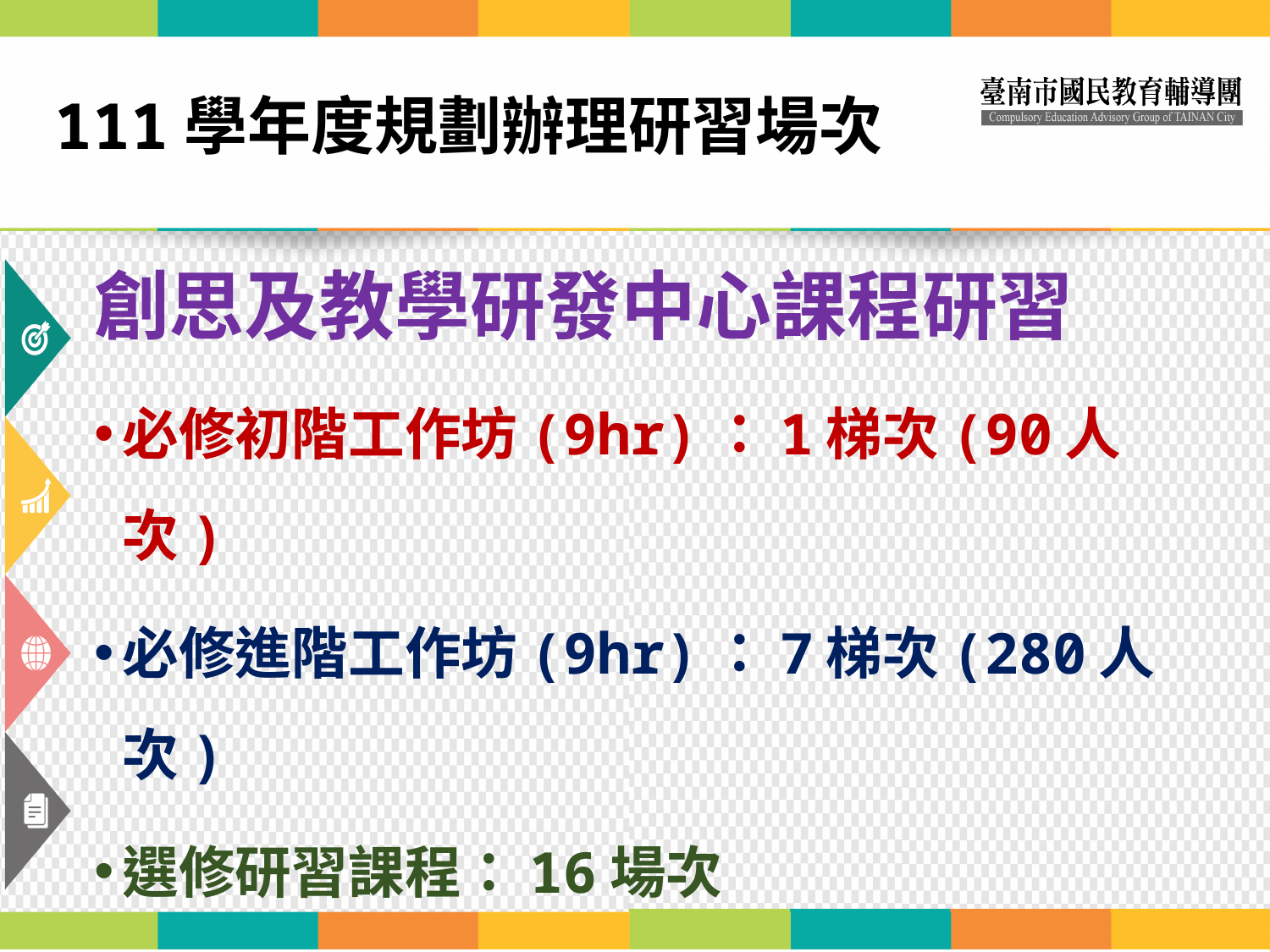

# 111學年度規劃辦理研習場次
創思及教學研發中心課程研習
必修初階工作坊(9hr)：1梯次(90人次)
必修進階工作坊(9hr)：7梯次(280人次)
選修研習課程：16場次